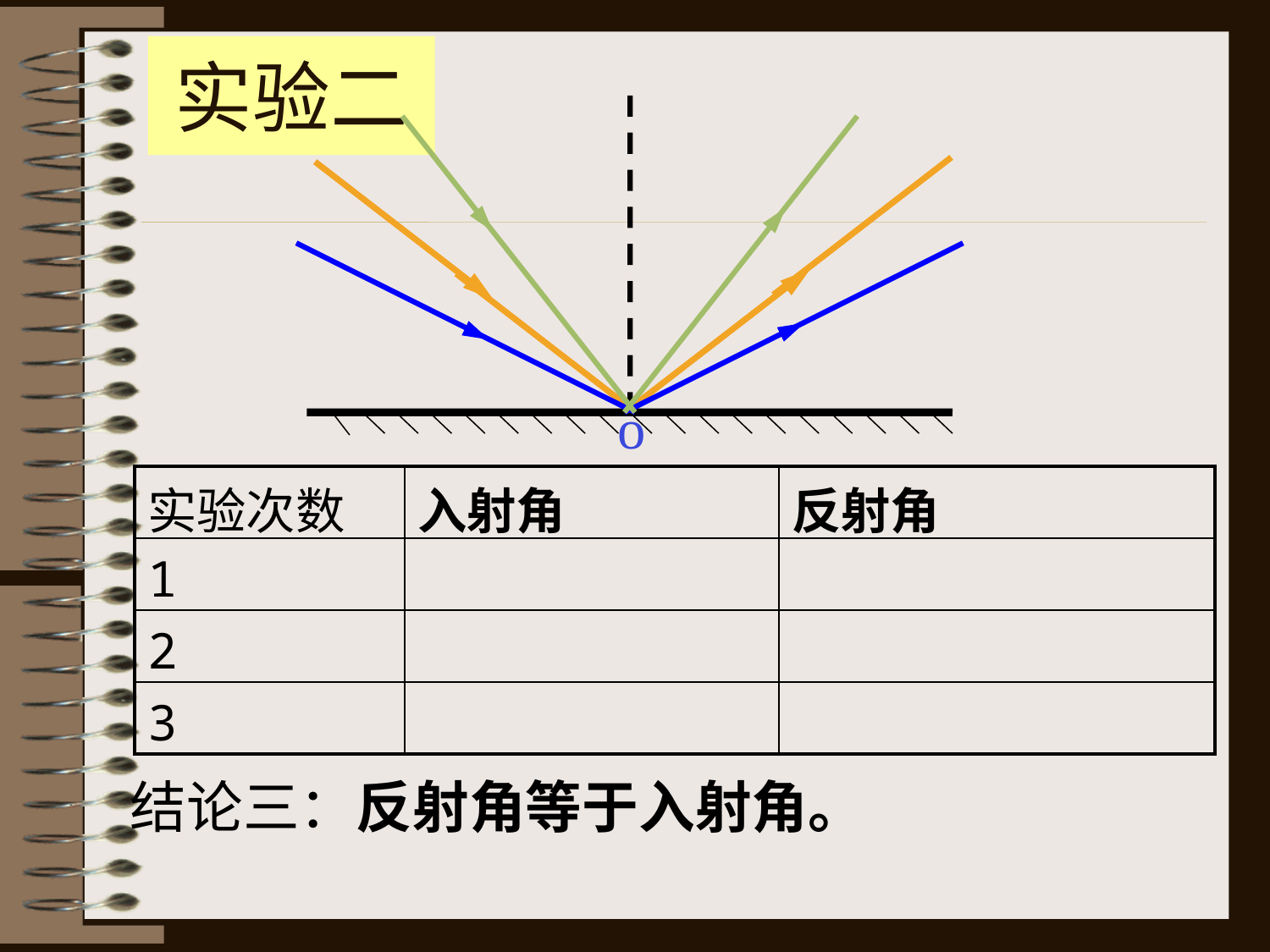

# 实验二

o
| 实验次数 | 入射角 | 反射角 |
| --- | --- | --- |
| 1 |  |  |
| 2 |  |  |
| 3 |  |  |
结论三：反射角等于入射角。